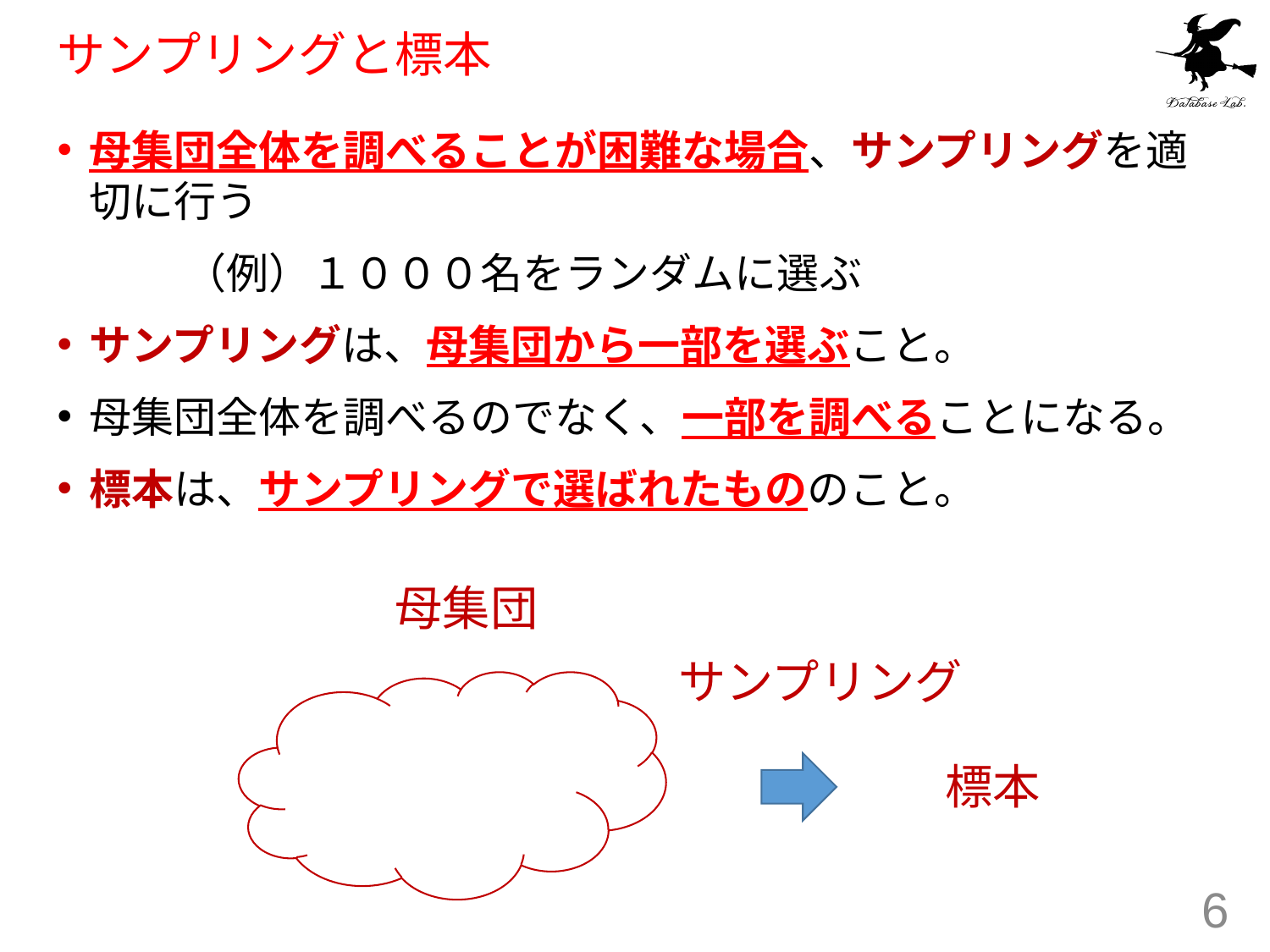

# サンプリングと標本
母集団全体を調べることが困難な場合、サンプリングを適切に行う
	（例）１０００名をランダムに選ぶ
サンプリングは、母集団から一部を選ぶこと。
母集団全体を調べるのでなく、一部を調べることになる。
標本は、サンプリングで選ばれたもののこと。
母集団
サンプリング

標本

6